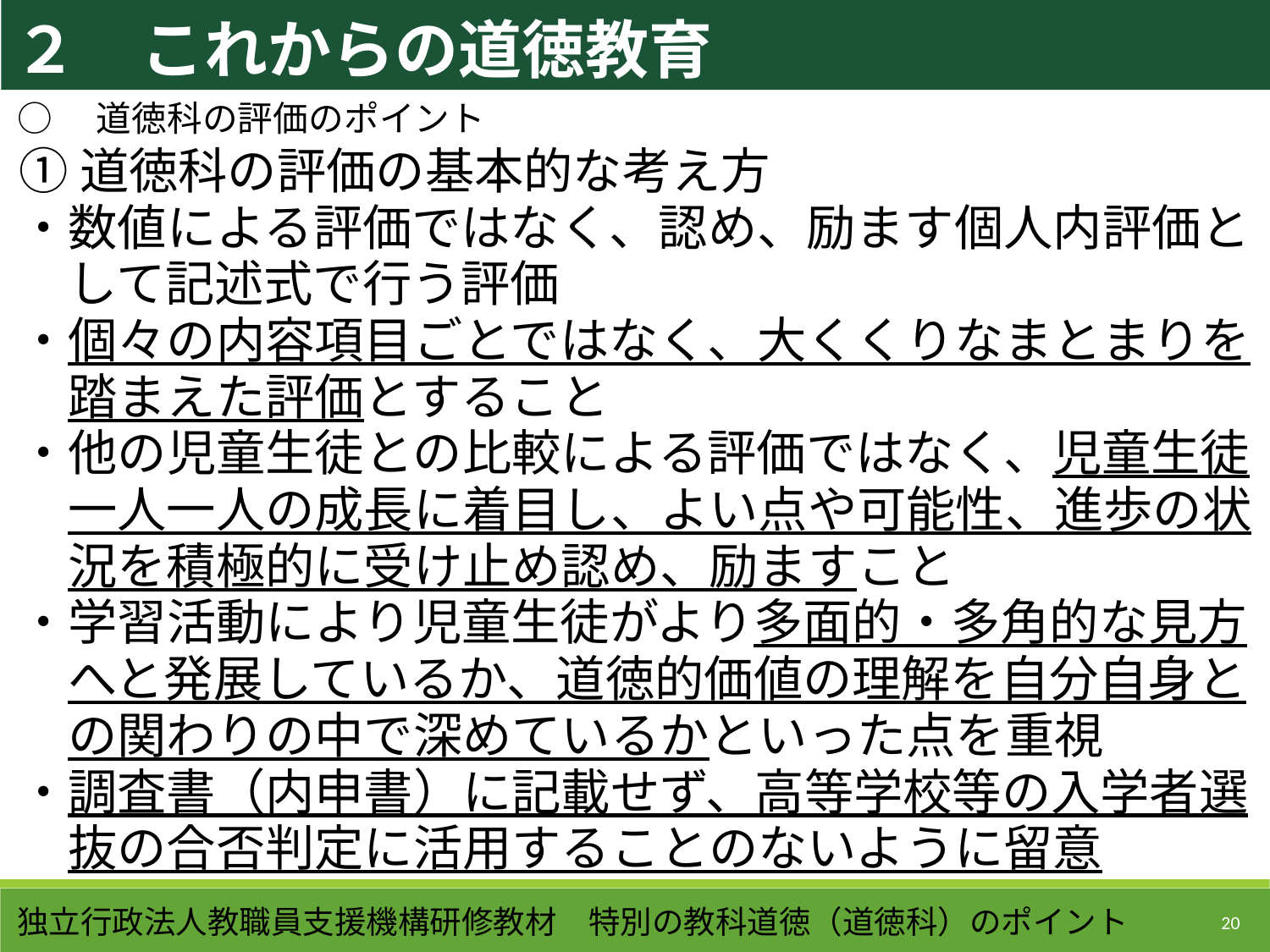

２　これからの道徳教育
○　道徳科の評価のポイント
①道徳科の評価の基本的な考え方
・数値による評価ではなく、認め、励ます個人内評価と
　して記述式で行う評価
・個々の内容項目ごとではなく、大くくりなまとまりを
　踏まえた評価とすること
・他の児童生徒との比較による評価ではなく、児童生徒
　一人一人の成長に着目し、よい点や可能性、進歩の状
　況を積極的に受け止め認め、励ますこと
・学習活動により児童生徒がより多面的・多角的な見方
　へと発展しているか、道徳的価値の理解を自分自身と
　の関わりの中で深めているかといった点を重視
・調査書（内申書）に記載せず、高等学校等の入学者選
　抜の合否判定に活用することのないように留意

独立行政法人教職員支援機構研修教材　特別の教科道徳（道徳科）のポイント
20